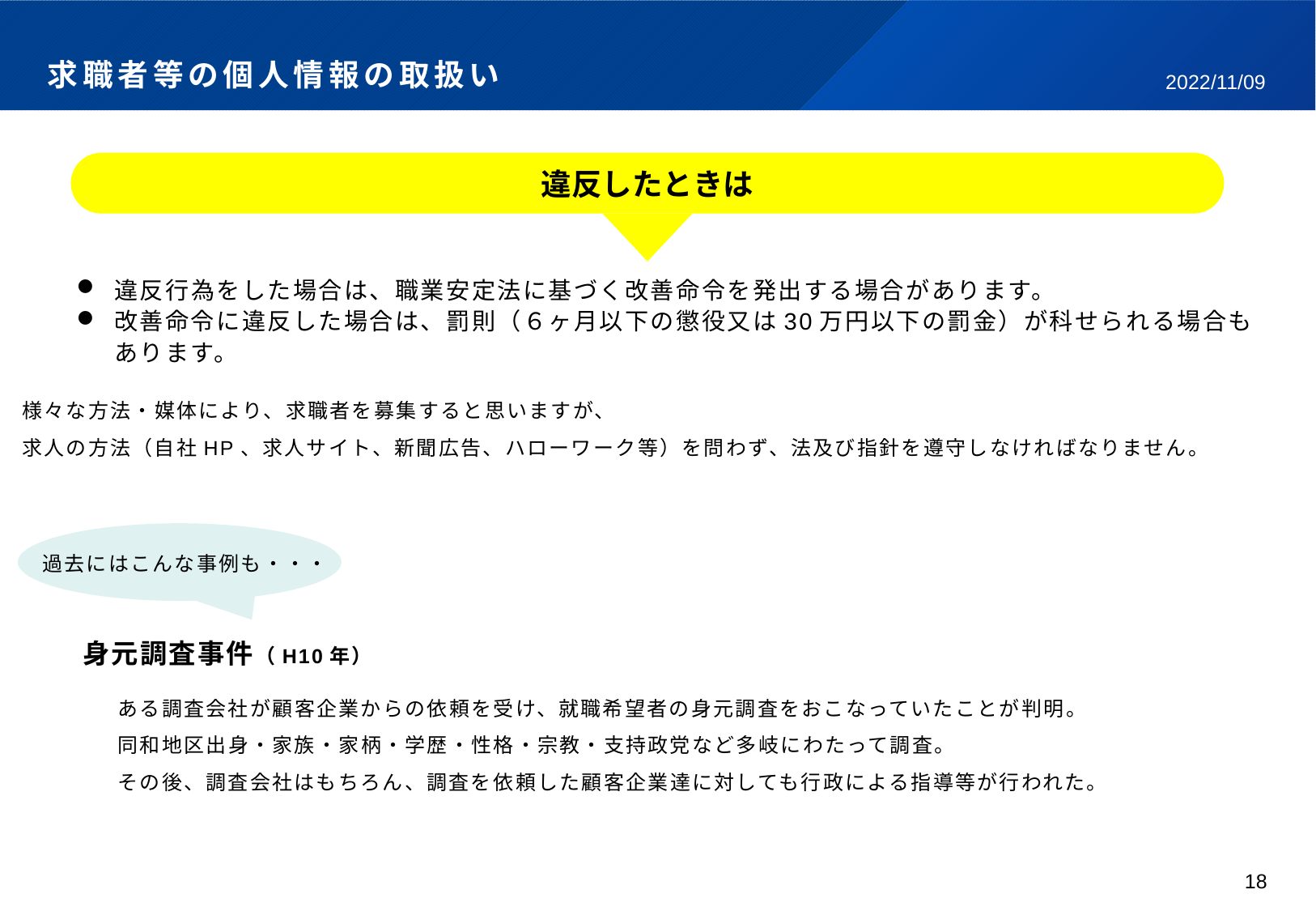

# 求職者等の個人情報の取扱い
2022/11/09
違反したときは

違反行為をした場合は、職業安定法に基づく改善命令を発出する場合があります。
改善命令に違反した場合は、罰則（６ヶ月以下の懲役又は30万円以下の罰金）が科せられる場合もあります。
様々な方法・媒体により、求職者を募集すると思いますが、
求人の方法（自社HP、求人サイト、新聞広告、ハローワーク等）を問わず、法及び指針を遵守しなければなりません。

過去にはこんな事例も・・・
身元調査事件（H10年）
ある調査会社が顧客企業からの依頼を受け、就職希望者の身元調査をおこなっていたことが判明。
同和地区出身・家族・家柄・学歴・性格・宗教・支持政党など多岐にわたって調査。
その後、調査会社はもちろん、調査を依頼した顧客企業達に対しても行政による指導等が行われた。
18